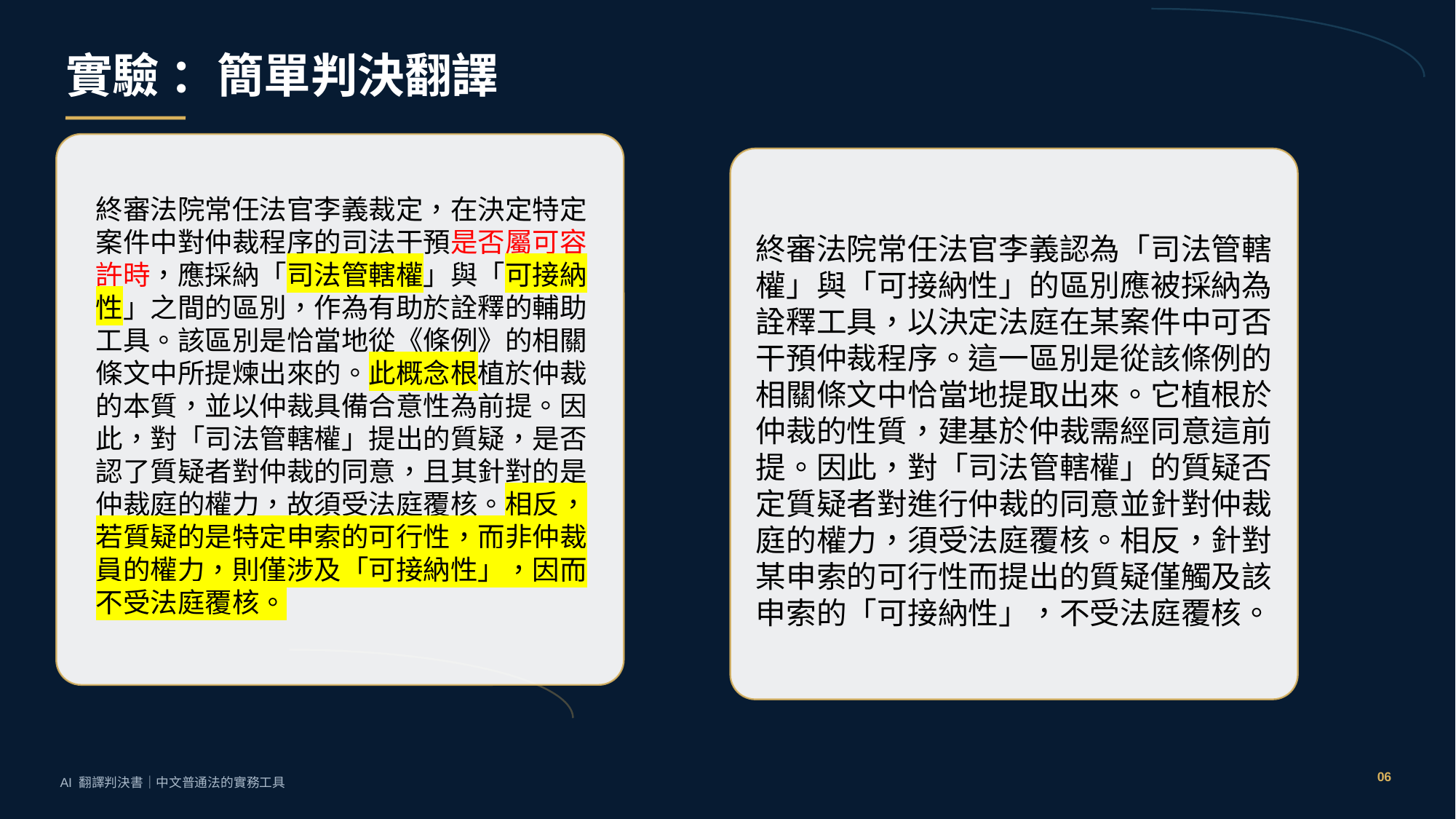

實驗 ：簡單判決翻譯

終審法院常任法官李義裁定，在決定特定案件中對仲裁程序的司法干預是否屬可容許時，應採納「司法管轄權」與「可接納性」之間的區別，作為有助於詮釋的輔助工具。該區別是恰當地從《條例》的相關條文中所提煉出來的。此概念根植於仲裁的本質，並以仲裁具備合意性為前提。因此，對「司法管轄權」提出的質疑，是否認了質疑者對仲裁的同意，且其針對的是仲裁庭的權力，故須受法庭覆核。相反，若質疑的是特定申索的可行性，而非仲裁員的權力，則僅涉及「可接納性」，因而不受法庭覆核。

終審法院常任法官李義認為「司法管轄權」與「可接納性」的區別應被採納為詮釋工具，以決定法庭在某案件中可否干預仲裁程序。這一區別是從該條例的相關條文中恰當地提取出來。它植根於仲裁的性質，建基於仲裁需經同意這前提。因此，對「司法管轄權」的質疑否定質疑者對進行仲裁的同意並針對仲裁庭的權力，須受法庭覆核。相反，針對某申索的可行性而提出的質疑僅觸及該申索的「可接納性」，不受法庭覆核。

06
AI 翻譯判決書｜中文普通法的實務工具